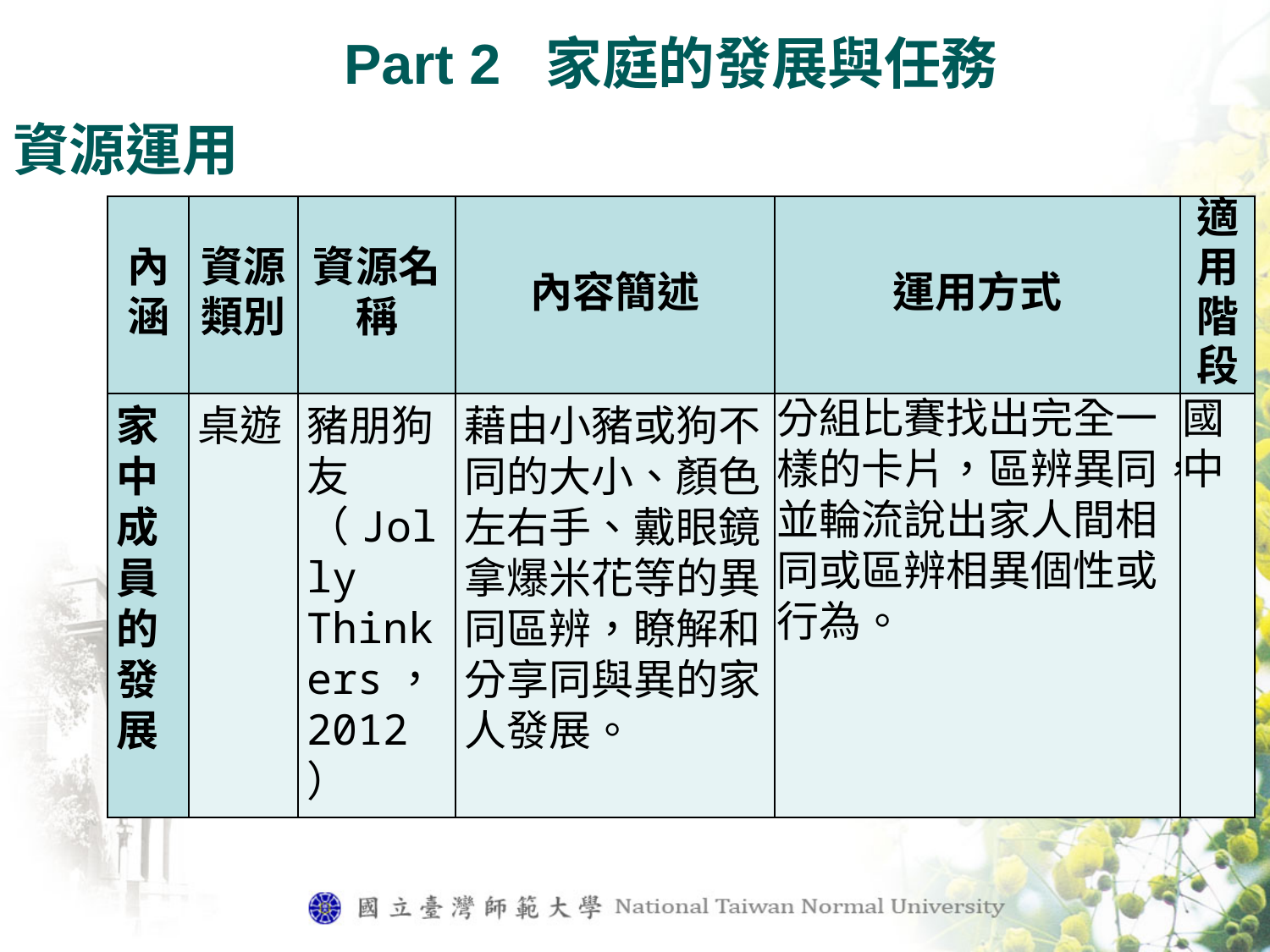

Part 2  家庭的發展與任務
資源運用
| 內涵 | 資源類別 | 資源名稱 | 內容簡述 | 運用方式 | 適用階段 |
| --- | --- | --- | --- | --- | --- |
| 家 中成員的發展 | 桌遊 | 豬朋狗友（Jolly Thinkers，2012） | 藉由小豬或狗不同的大小、顏色、左右手、戴眼鏡、拿爆米花等的異同區辨，瞭解和分享同與異的家人發展。 | 分組比賽找出完全一樣的卡片，區辨異同，並輪流說出家人間相同或區辨相異個性或行為。 | 國中 |